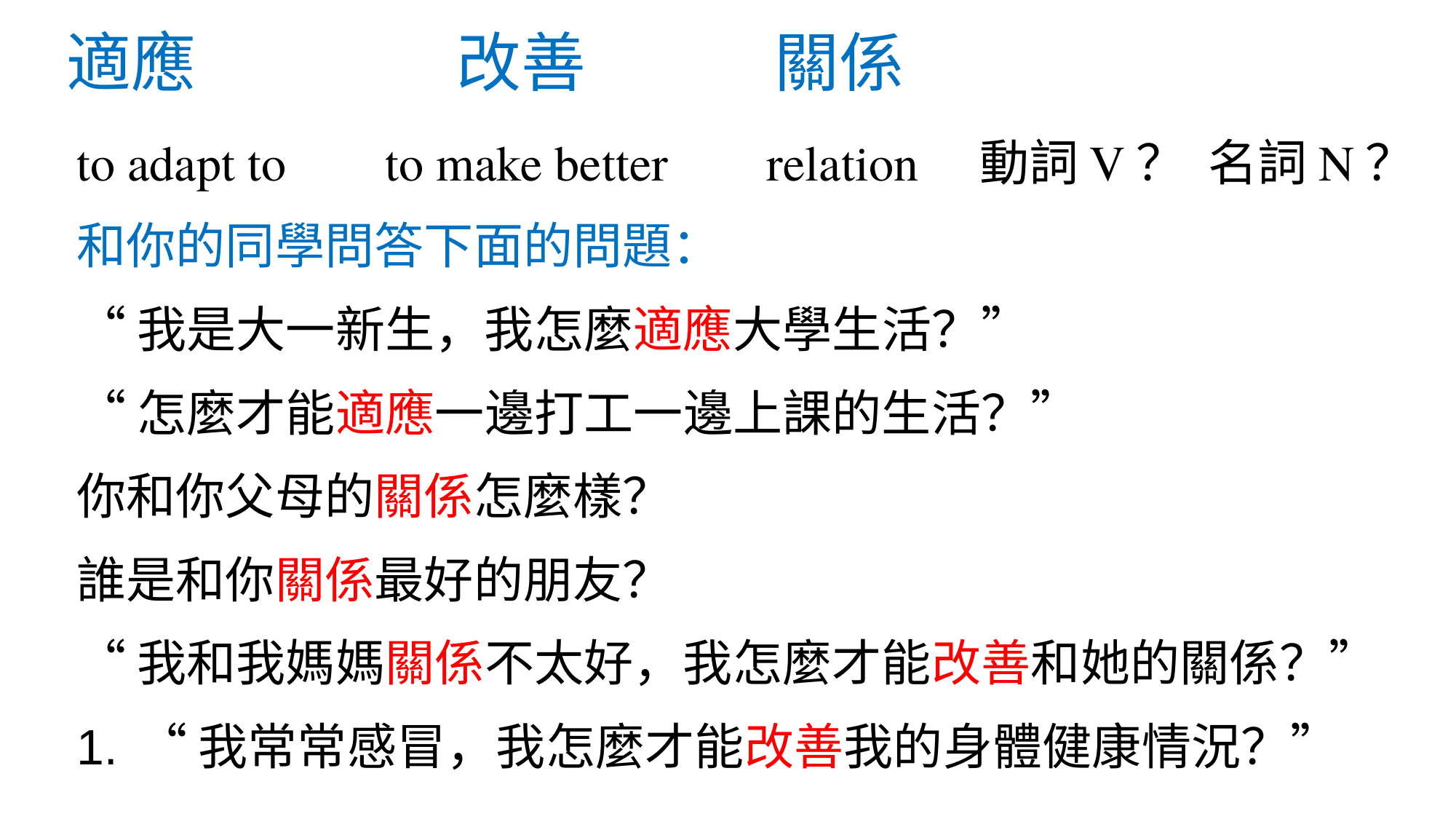

# 適應                  改善             關係
to adapt to        to make better        relation    動詞V？  名詞N？
和你的同學問答下面的問題：
“我是大一新生，我怎麼適應大學生活？”
“怎麼才能適應一邊打工一邊上課的生活？”
你和你父母的關係怎麼樣？
誰是和你關係最好的朋友？
“我和我媽媽關係不太好，我怎麼才能改善和她的關係？”
“我常常感冒，我怎麼才能改善我的身體健康情況？”